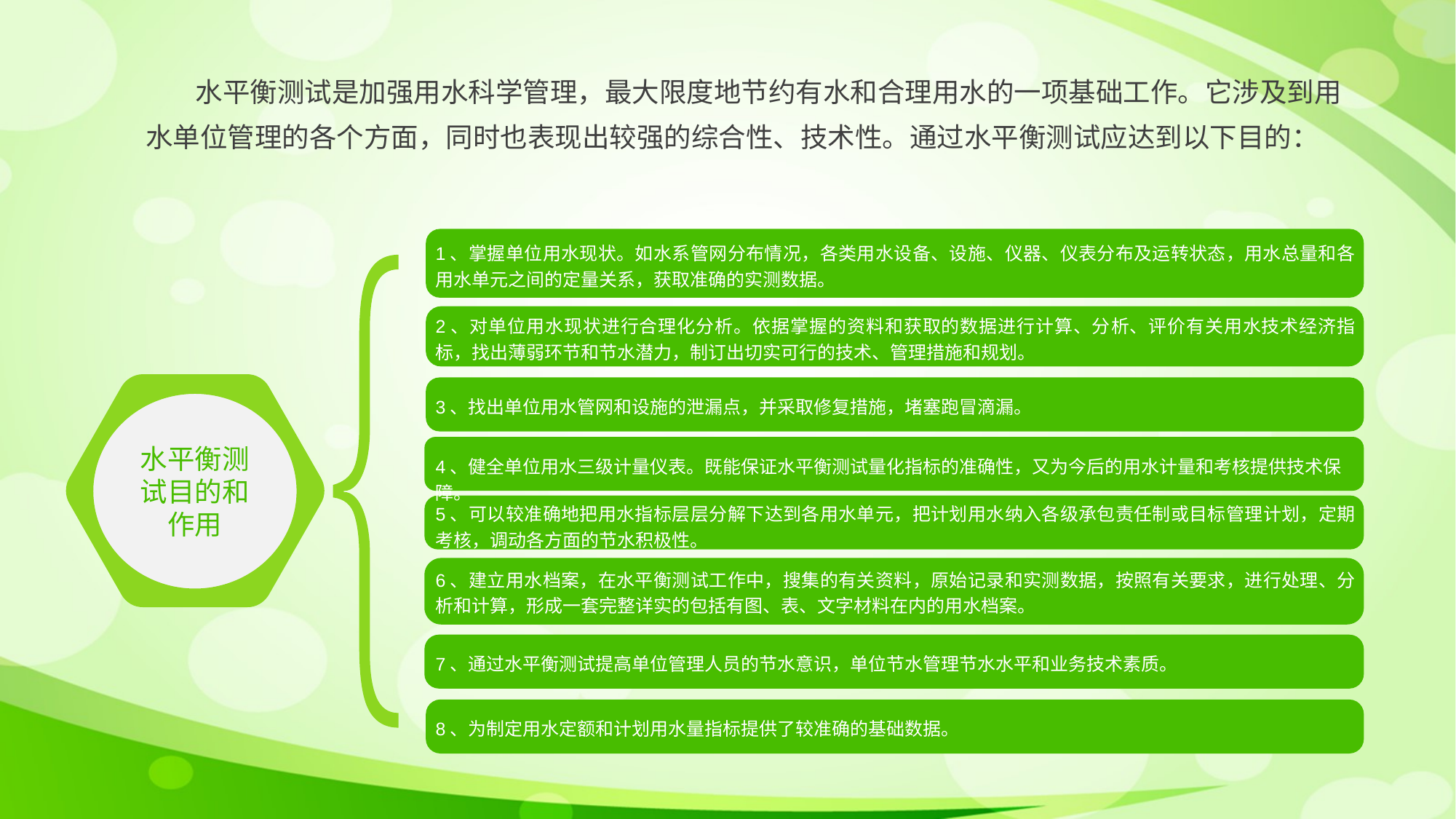

水平衡测试是加强用水科学管理，最大限度地节约有水和合理用水的一项基础工作。它涉及到用水单位管理的各个方面，同时也表现出较强的综合性、技术性。通过水平衡测试应达到以下目的：

1、掌握单位用水现状。如水系管网分布情况，各类用水设备、设施、仪器、仪表分布及运转状态，用水总量和各用水单元之间的定量关系，获取准确的实测数据。

2、对单位用水现状进行合理化分析。依据掌握的资料和获取的数据进行计算、分析、评价有关用水技术经济指标，找出薄弱环节和节水潜力，制订出切实可行的技术、管理措施和规划。

3、找出单位用水管网和设施的泄漏点，并采取修复措施，堵塞跑冒滴漏。
水平衡测试目的和作用

4、健全单位用水三级计量仪表。既能保证水平衡测试量化指标的准确性，又为今后的用水计量和考核提供技术保障。

5、可以较准确地把用水指标层层分解下达到各用水单元，把计划用水纳入各级承包责任制或目标管理计划，定期考核，调动各方面的节水积极性。

6、建立用水档案，在水平衡测试工作中，搜集的有关资料，原始记录和实测数据，按照有关要求，进行处理、分析和计算，形成一套完整详实的包括有图、表、文字材料在内的用水档案。

7、通过水平衡测试提高单位管理人员的节水意识，单位节水管理节水水平和业务技术素质。

8、为制定用水定额和计划用水量指标提供了较准确的基础数据。